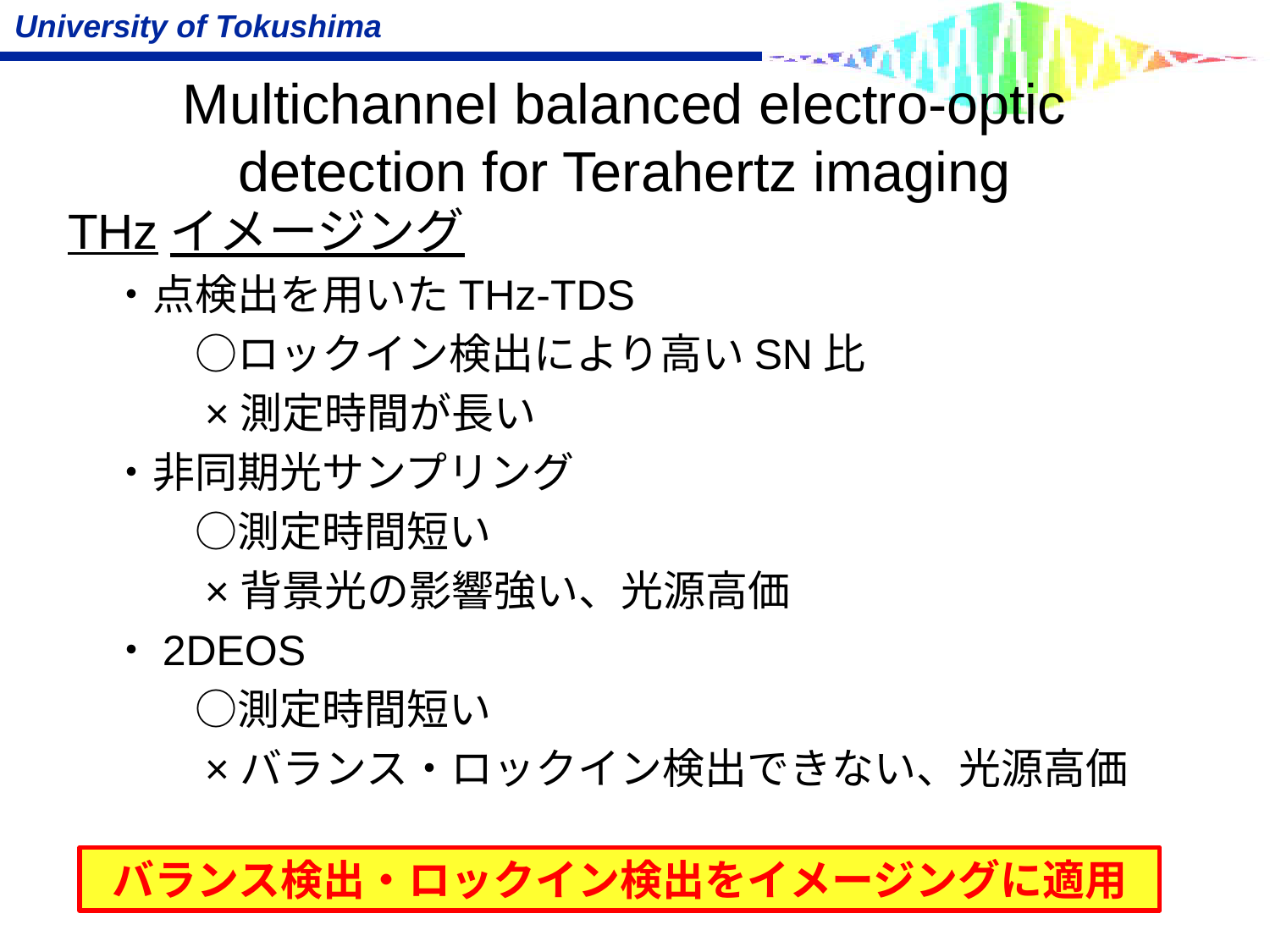

# Multichannel balanced electro-optic detection for Terahertz imaging
THzイメージング
　・点検出を用いたTHz-TDS
　　　○ロックイン検出により高いSN比
　　　×測定時間が長い
　・非同期光サンプリング
　　　○測定時間短い
　　　×背景光の影響強い、光源高価
　・2DEOS
　　　○測定時間短い
　　　×バランス・ロックイン検出できない、光源高価
バランス検出・ロックイン検出をイメージングに適用